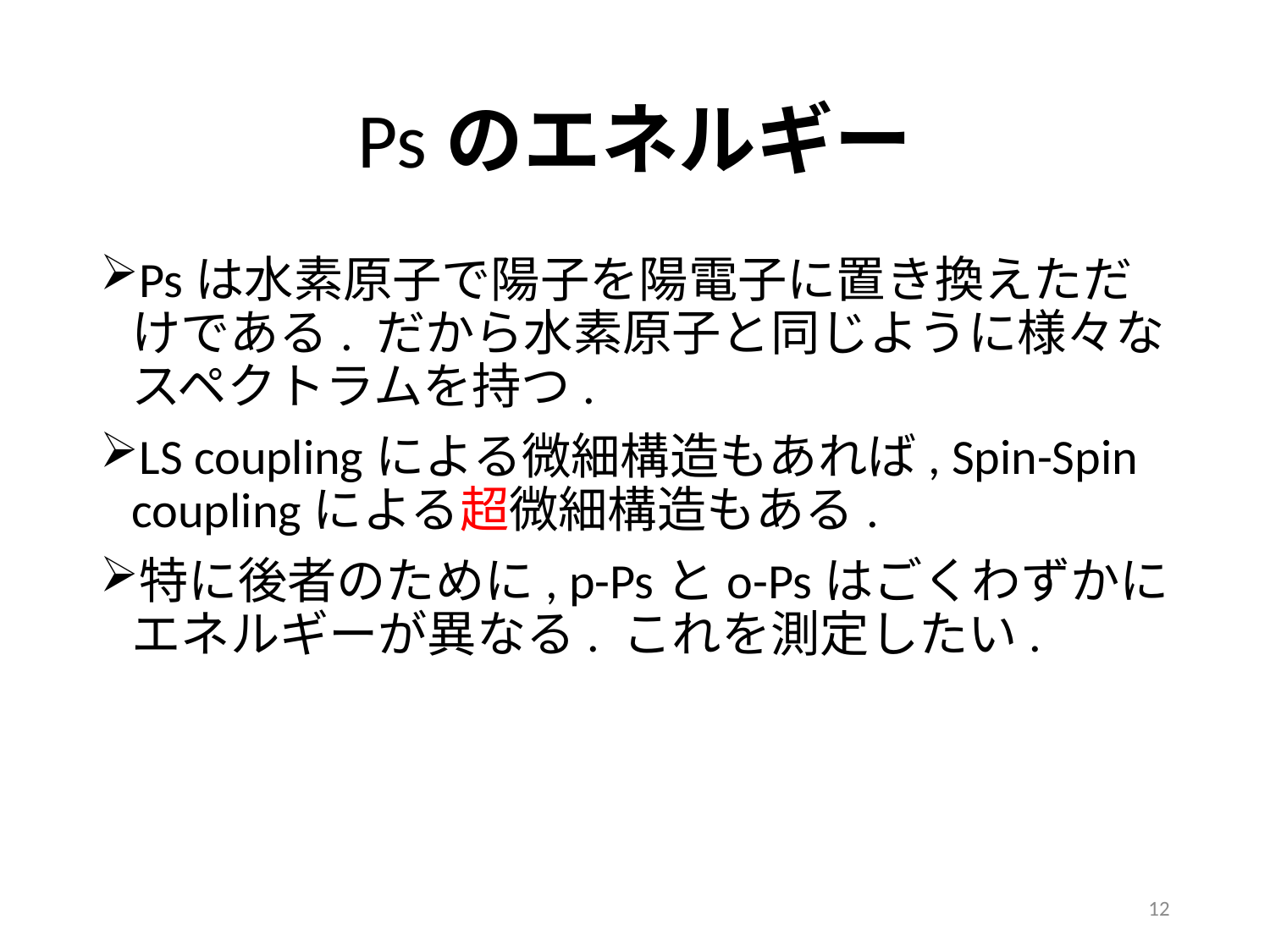

# Psのエネルギー
Psは水素原子で陽子を陽電子に置き換えただけである. だから水素原子と同じように様々なスペクトラムを持つ.
LS couplingによる微細構造もあれば, Spin-Spin couplingによる超微細構造もある.
特に後者のために, p-Psとo-Psはごくわずかにエネルギーが異なる. これを測定したい.
12